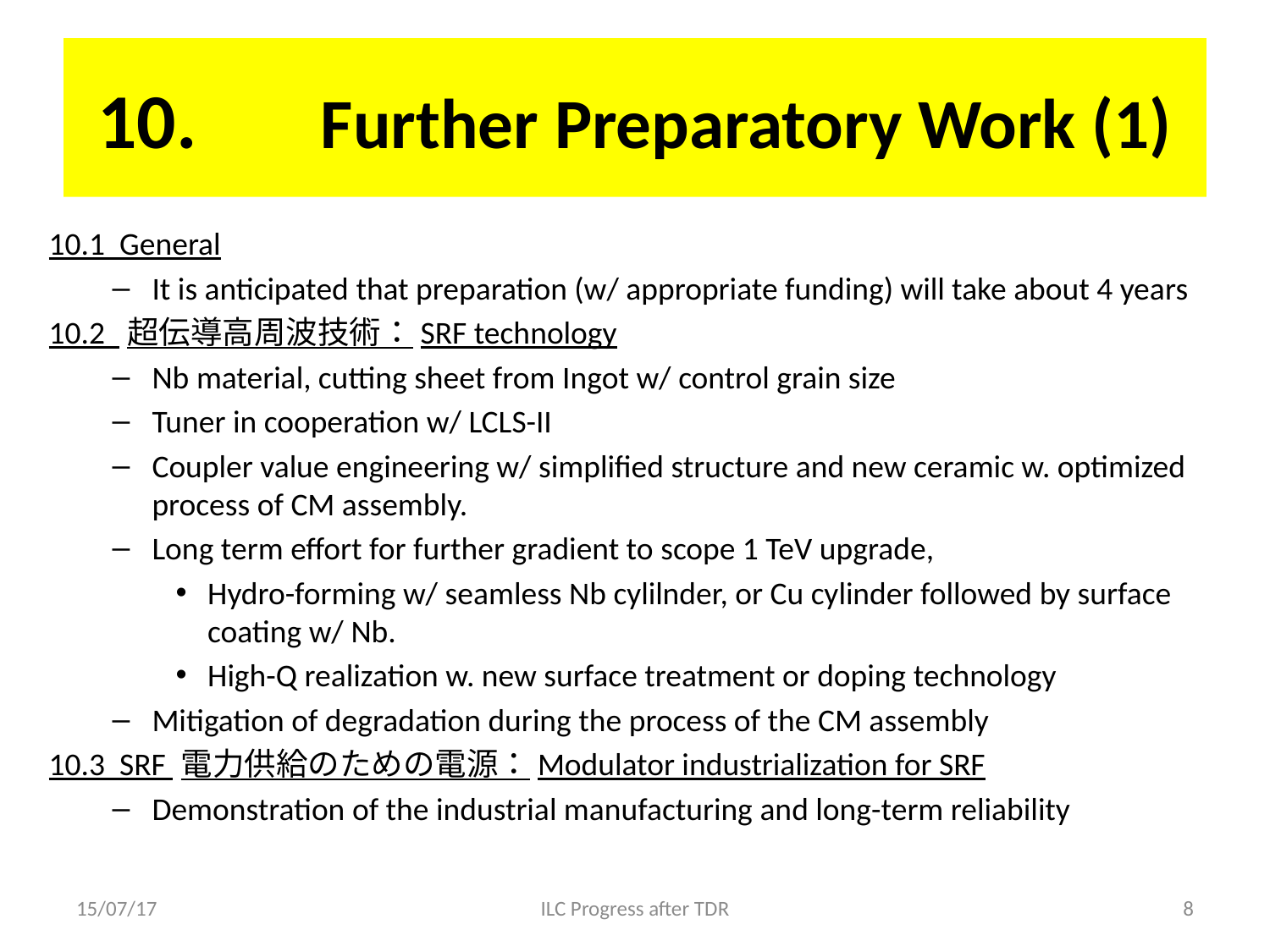

# 10. 　Further Preparatory Work (1)
10.1  General
It is anticipated that preparation (w/ appropriate funding) will take about 4 years
10.2  超伝導高周波技術：SRF technology
Nb material, cutting sheet from Ingot w/ control grain size
Tuner in cooperation w/ LCLS-II
Coupler value engineering w/ simplified structure and new ceramic w. optimized process of CM assembly.
Long term effort for further gradient to scope 1 TeV upgrade,
Hydro-forming w/ seamless Nb cylilnder, or Cu cylinder followed by surface coating w/ Nb.
High-Q realization w. new surface treatment or doping technology
Mitigation of degradation during the process of the CM assembly
10.3  SRF 電力供給のための電源：Modulator industrialization for SRF
Demonstration of the industrial manufacturing and long-term reliability
15/07/17
ILC Progress after TDR
8